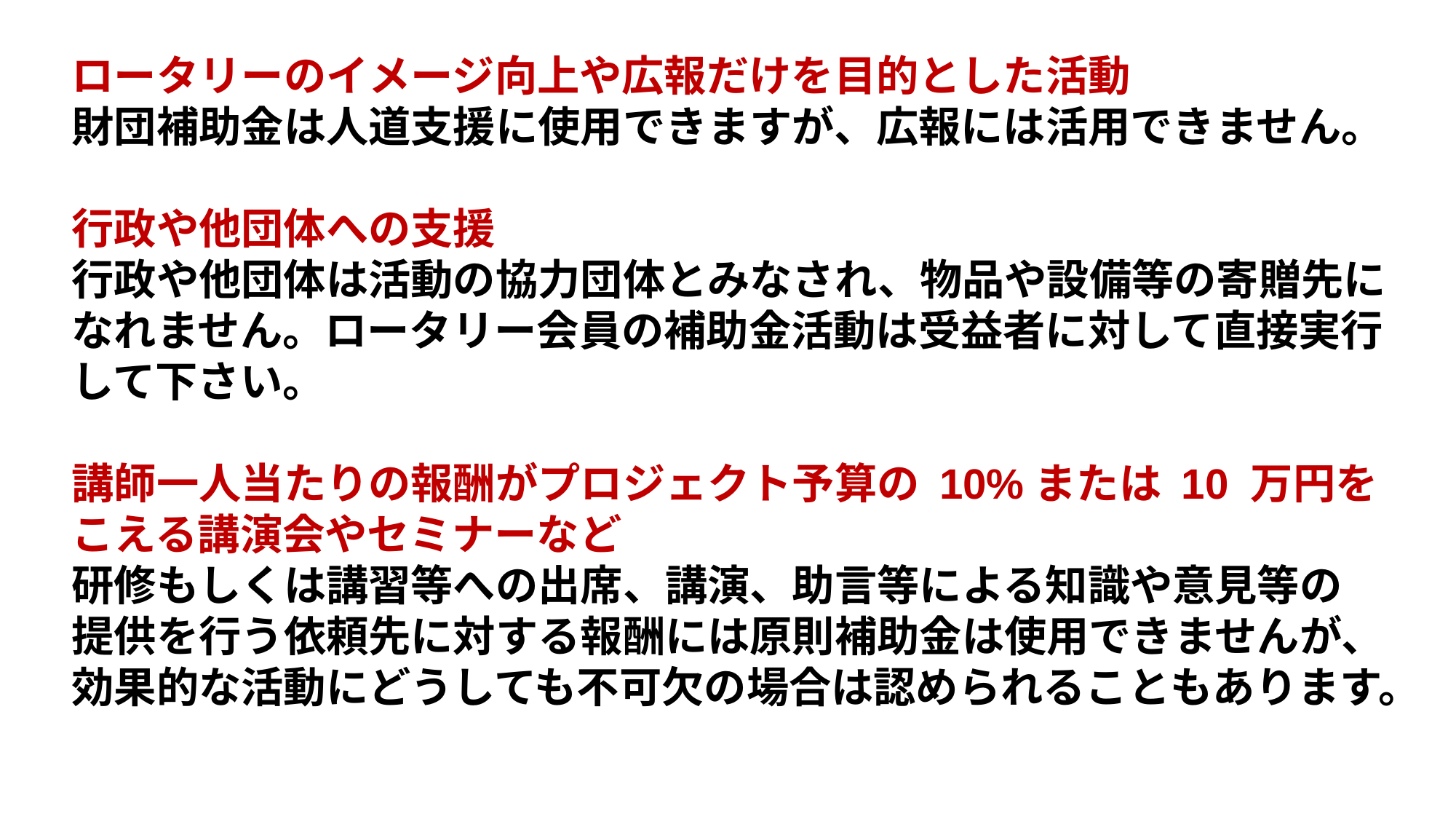

ロータリーのイメージ向上や広報だけを目的とした活動
財団補助金は人道支援に使用できますが、広報には活用できません。

行政や他団体への支援
行政や他団体は活動の協力団体とみなされ、物品や設備等の寄贈先になれません。ロータリー会員の補助金活動は受益者に対して直接実行して下さい。

講師一人当たりの報酬がプロジェクト予算の 10%または 10 万円をこえる講演会やセミナーなど
研修もしくは講習等への出席、講演、助言等による知識や意見等の
提供を行う依頼先に対する報酬には原則補助金は使用できませんが、効果的な活動にどうしても不可欠の場合は認められることもあります。